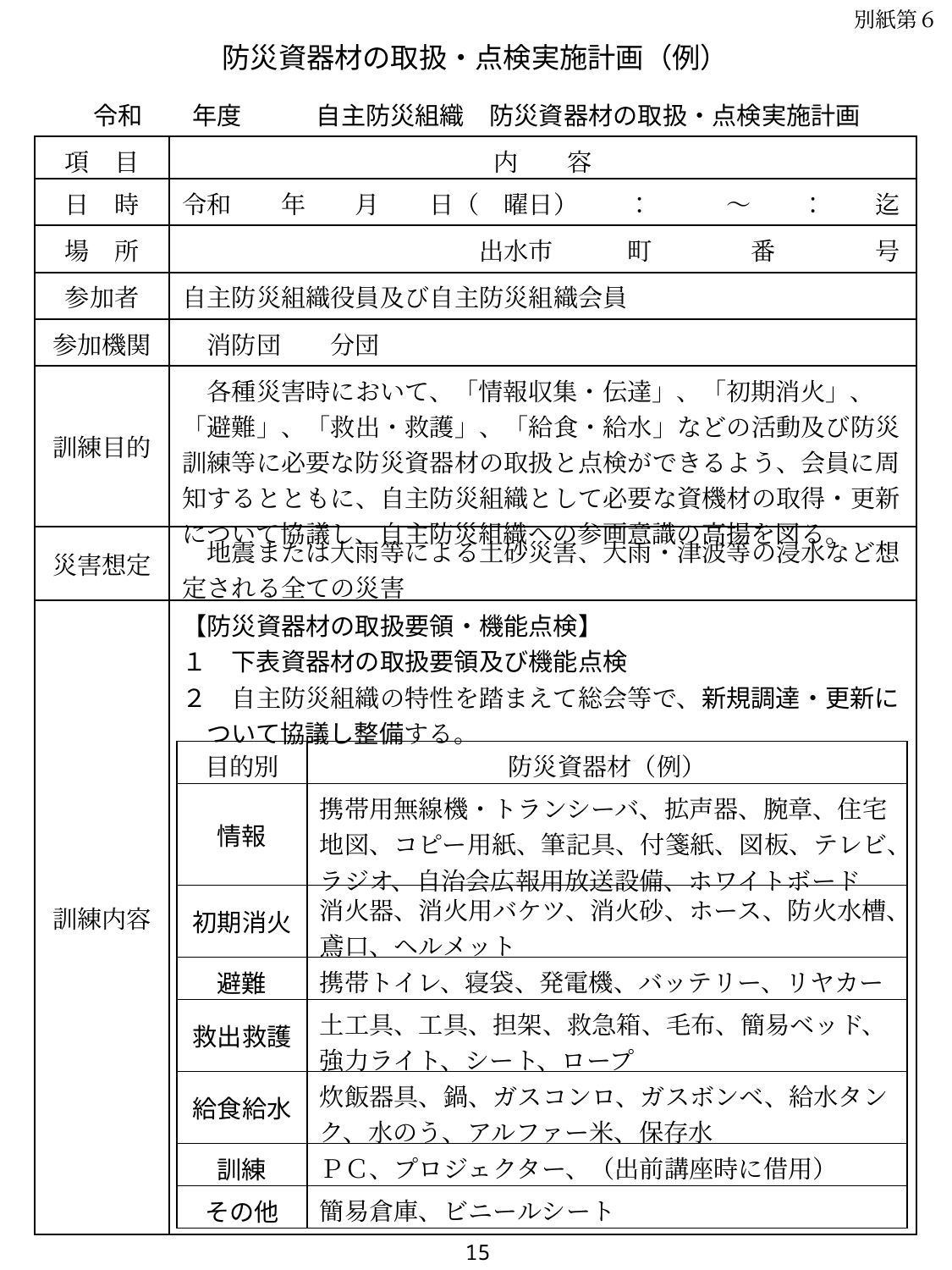

別紙第６
防災資器材の取扱・点検実施計画（例）
令和　　年度　　　自主防災組織　防災資器材の取扱・点検実施計画
| 項　目 | 内　　容 |
| --- | --- |
| 日　時 | 令和　　年　　月　　日（　曜日）　　：　　　～　　：　　迄 |
| 場　所 | 出水市　　　町　　　　番　　　　号 |
| 参加者 | 自主防災組織役員及び自主防災組織会員 |
| 参加機関 | 消防団　　分団 |
| 訓練目的 | 各種災害時において、「情報収集・伝達」、「初期消火」、「避難」、「救出・救護」、「給食・給水」などの活動及び防災訓練等に必要な防災資器材の取扱と点検ができるよう、会員に周知するとともに、自主防災組織として必要な資機材の取得・更新について協議し、自主防災組織への参画意識の高揚を図る。 |
| 災害想定 | 地震または大雨等による土砂災害、大雨・津波等の浸水など想定される全ての災害 |
| 訓練内容 | 【防災資器材の取扱要領・機能点検】 １　下表資器材の取扱要領及び機能点検 ２　自主防災組織の特性を踏まえて総会等で、新規調達・更新に 　ついて協議し整備する。 |
| 目的別 | 防災資器材（例） |
| --- | --- |
| 情報 | 携帯用無線機・トランシーバ、拡声器、腕章、住宅地図、コピー用紙、筆記具、付箋紙、図板、テレビ、ラジオ、自治会広報用放送設備、ホワイトボード |
| 初期消火 | 消火器、消火用バケツ、消火砂、ホース、防火水槽、 鳶口、ヘルメット |
| 避難 | 携帯トイレ、寝袋、発電機、バッテリー、リヤカー |
| 救出救護 | 土工具、工具、担架、救急箱、毛布、簡易ベッド、強力ライト、シート、ロープ |
| 給食給水 | 炊飯器具、鍋、ガスコンロ、ガスボンベ、給水タンク、水のう、アルファー米、保存水 |
| 訓練 | ＰＣ、プロジェクター、（出前講座時に借用） |
| その他 | 簡易倉庫、ビニールシート |
15